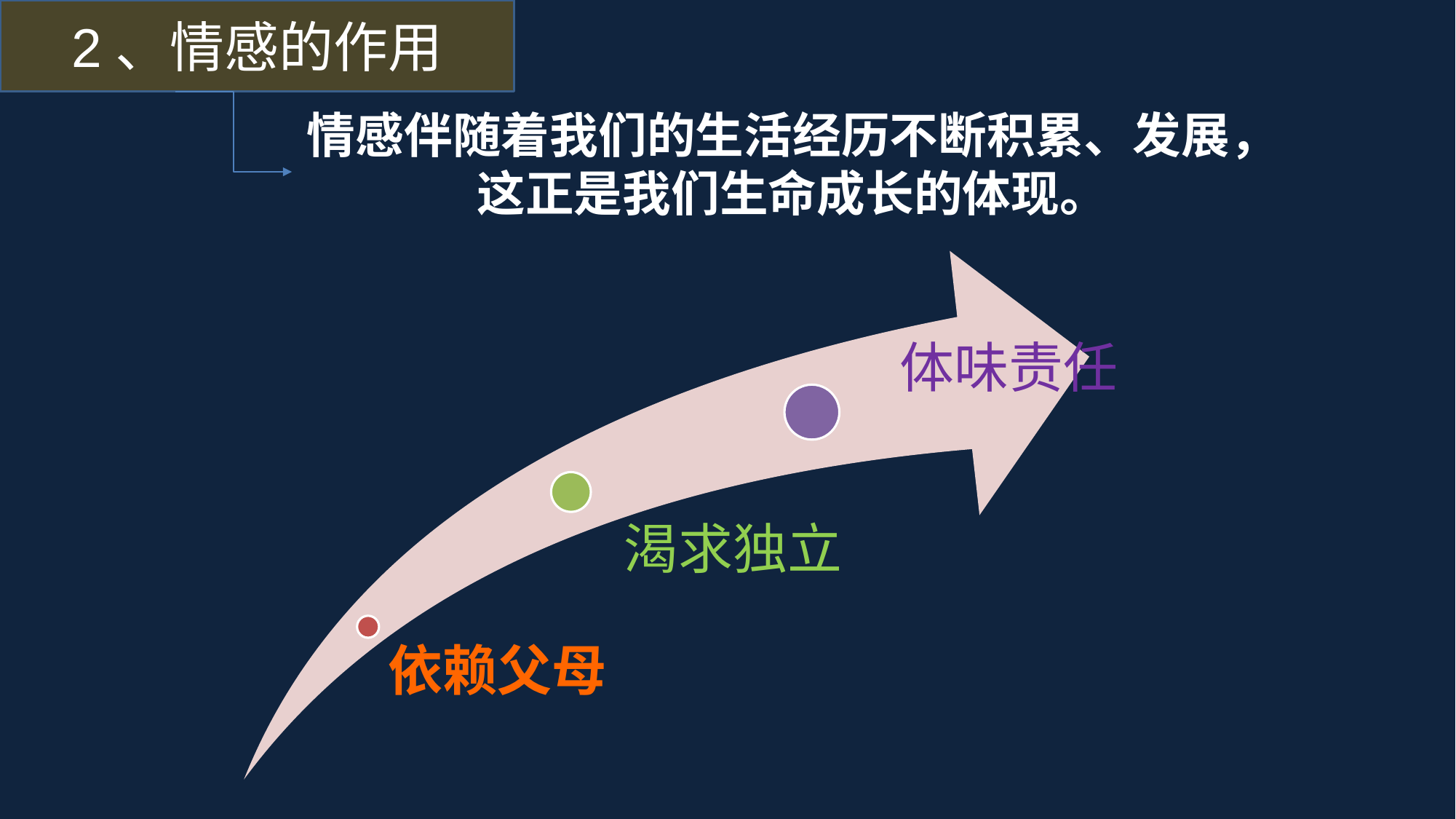

2、情感的作用
情感伴随着我们的生活经历不断积累、发展，
这正是我们生命成长的体现。
依赖父母
渴求独立
体味责任